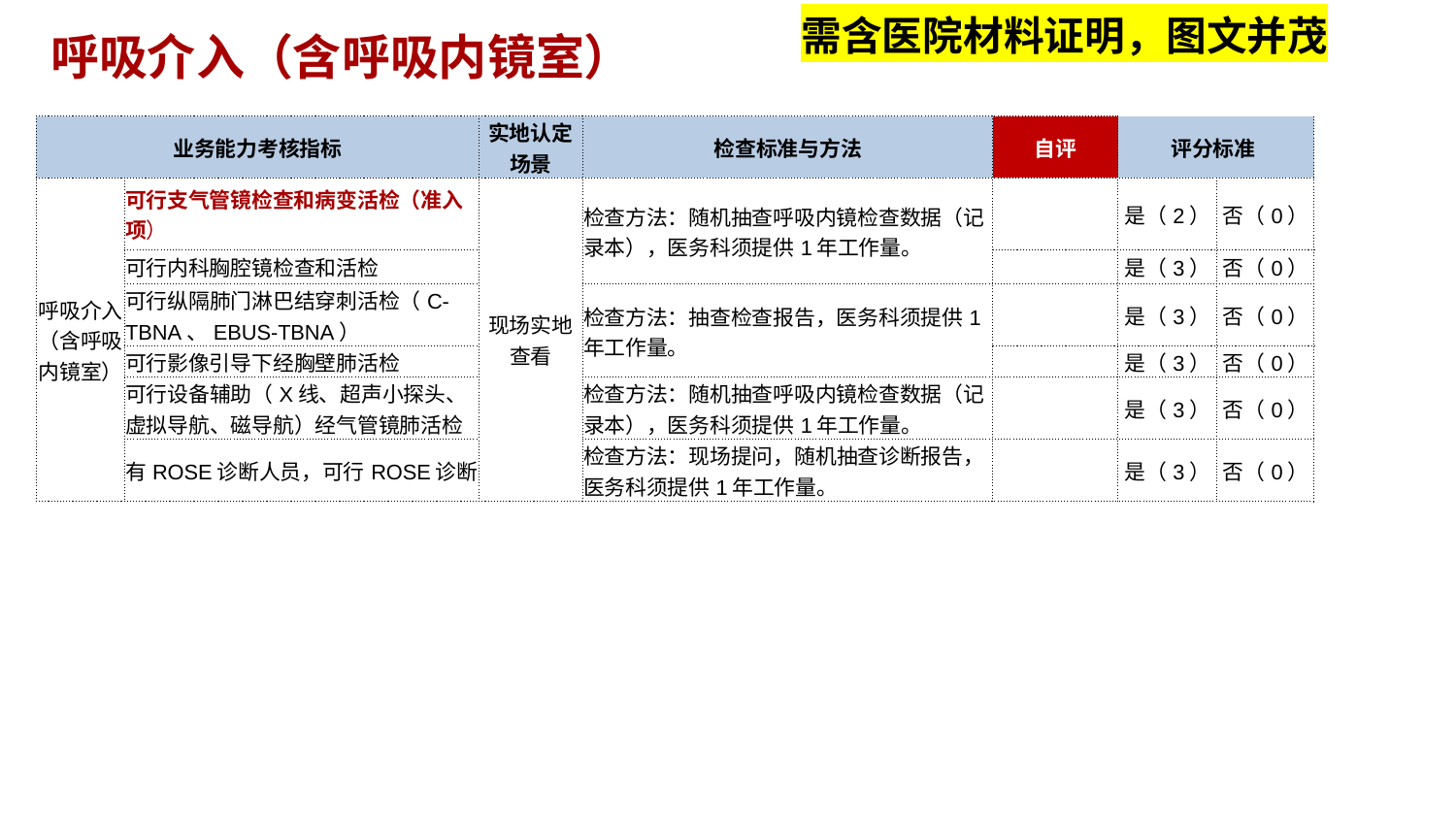

需含医院材料证明，图文并茂
呼吸介入（含呼吸内镜室）
| 业务能力考核指标 |  | 实地认定场景 | 检查标准与方法 | 自评 | 评分标准 |  |
| --- | --- | --- | --- | --- | --- | --- |
| 呼吸介入 （含呼吸内镜室） | 可行支气管镜检查和病变活检（准入项） | 现场实地查看 | 检查方法：随机抽查呼吸内镜检查数据（记录本），医务科须提供1年工作量。 |  | 是（2） | 否（0） |
|  | 可行内科胸腔镜检查和活检 |  |  |  | 是（3） | 否（0） |
|  | 可行纵隔肺门淋巴结穿刺活检（C-TBNA、EBUS-TBNA） |  | 检查方法：抽查检查报告，医务科须提供1年工作量。 |  | 是（3） | 否（0） |
|  | 可行影像引导下经胸壁肺活检 |  |  |  | 是（3） | 否（0） |
|  | 可行设备辅助（X线、超声小探头、虚拟导航、磁导航）经气管镜肺活检 |  | 检查方法：随机抽查呼吸内镜检查数据（记录本），医务科须提供1年工作量。 |  | 是（3） | 否（0） |
|  | 有ROSE诊断人员，可行ROSE诊断 |  | 检查方法：现场提问，随机抽查诊断报告，医务科须提供1年工作量。 |  | 是（3） | 否（0） |
66